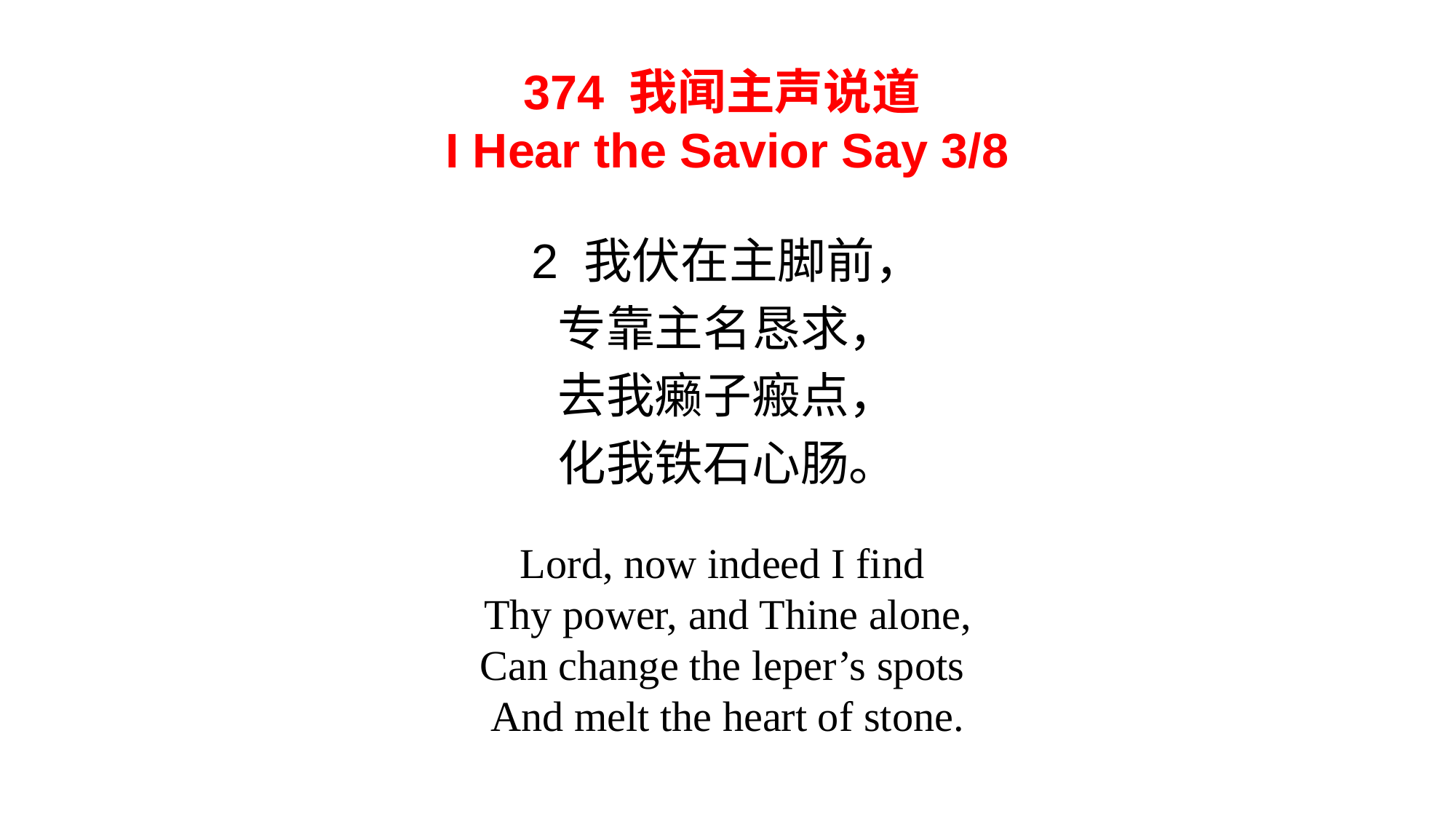

374 我闻主声说道
I Hear the Savior Say 3/8
2 我伏在主脚前，
专靠主名恳求，
去我癞子瘢点，
化我铁石心肠。

Lord, now indeed I find
Thy power, and Thine alone,
Can change the leper’s spots
And melt the heart of stone.